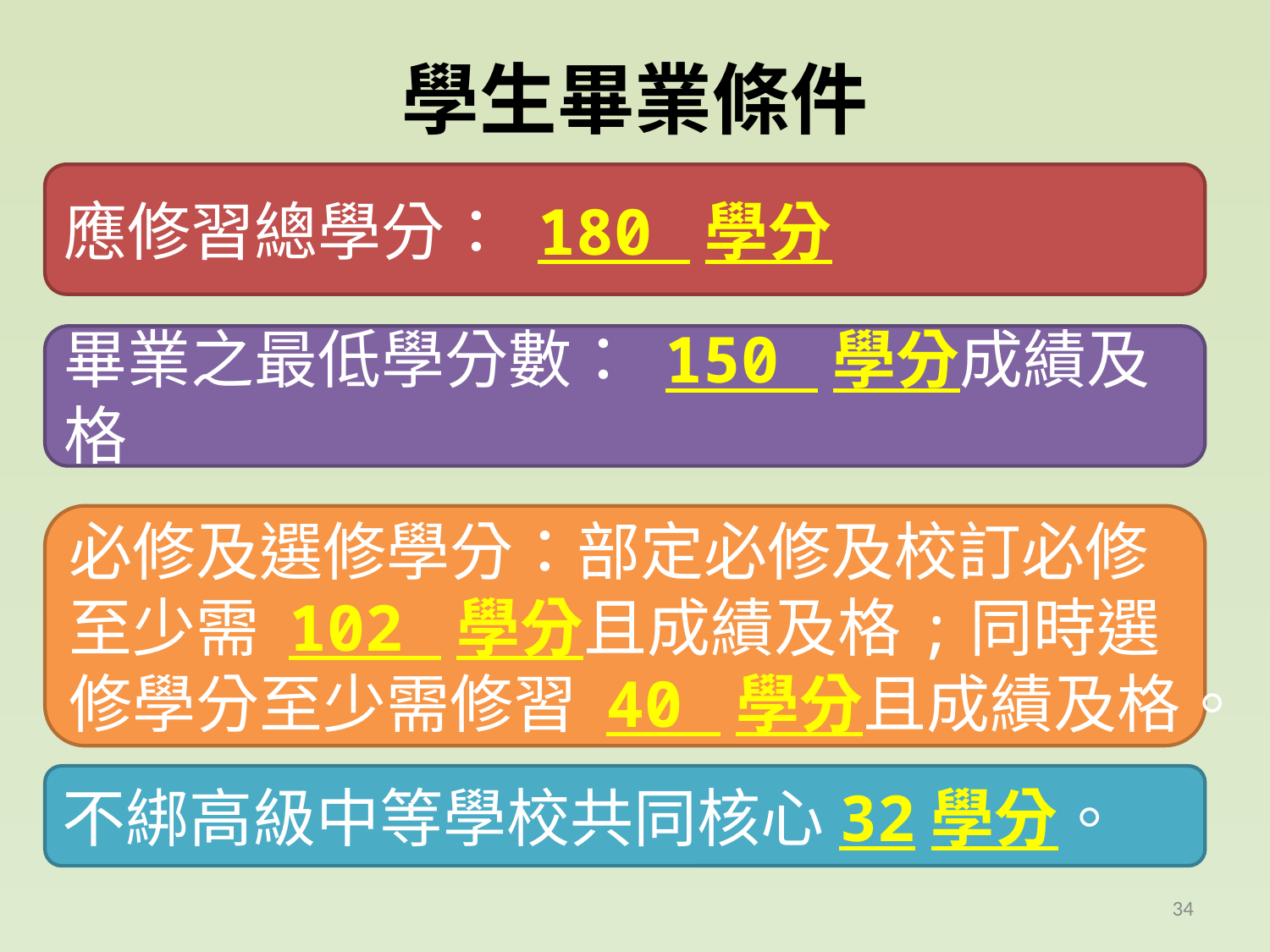

# 學生畢業條件
應修習總學分： 180 學分
畢業之最低學分數： 150 學分成績及格
必修及選修學分：部定必修及校訂必修至少需 102 學分且成績及格;同時選修學分至少需修習 40 學分且成績及格。
不綁高級中等學校共同核心32學分。
34